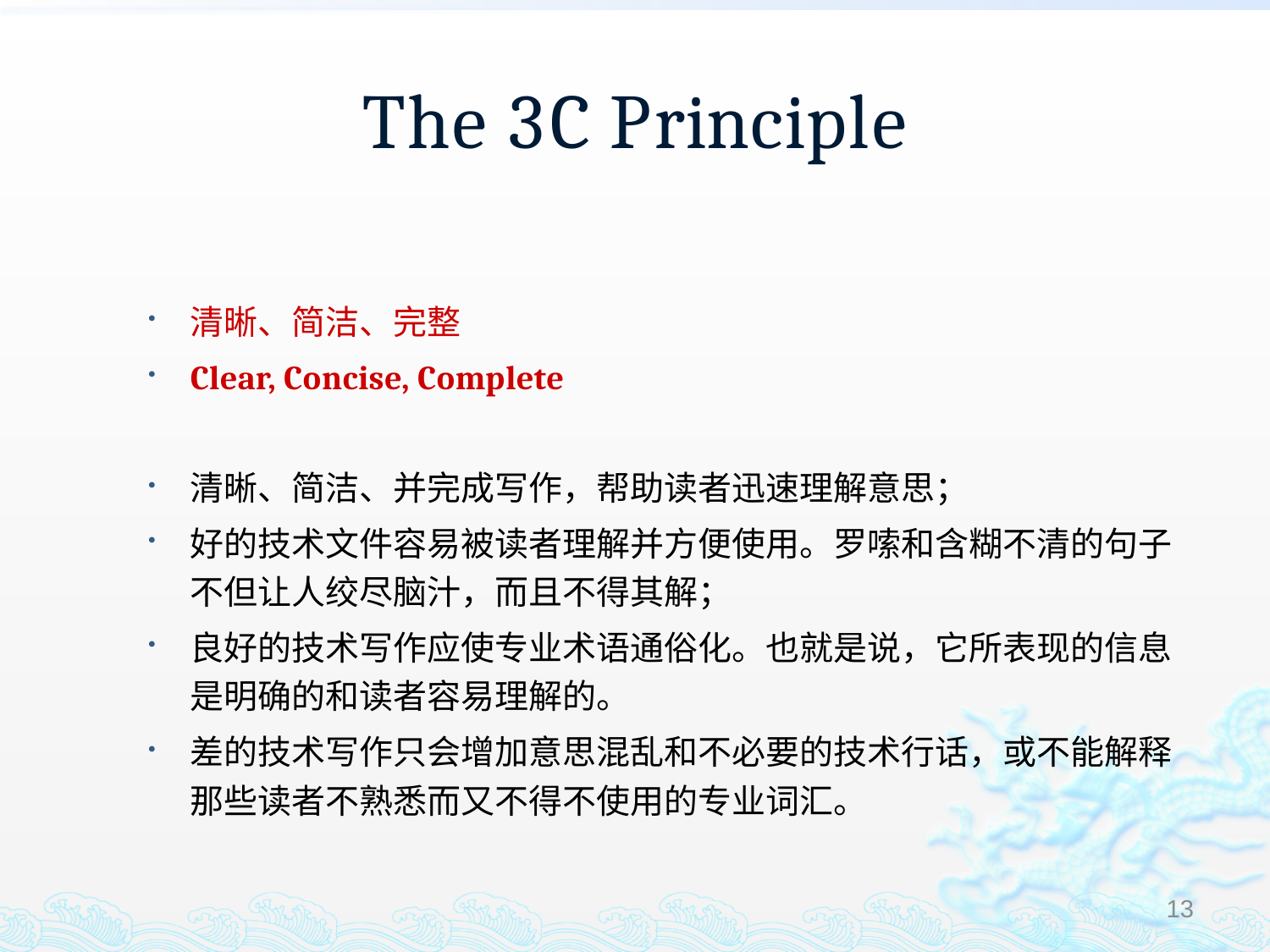

# The 3C Principle
清晰、简洁、完整
Clear, Concise, Complete

清晰、简洁、并完成写作，帮助读者迅速理解意思；
好的技术文件容易被读者理解并方便使用。罗嗦和含糊不清的句子不但让人绞尽脑汁，而且不得其解；
良好的技术写作应使专业术语通俗化。也就是说，它所表现的信息是明确的和读者容易理解的。
差的技术写作只会增加意思混乱和不必要的技术行话，或不能解释那些读者不熟悉而又不得不使用的专业词汇。
13